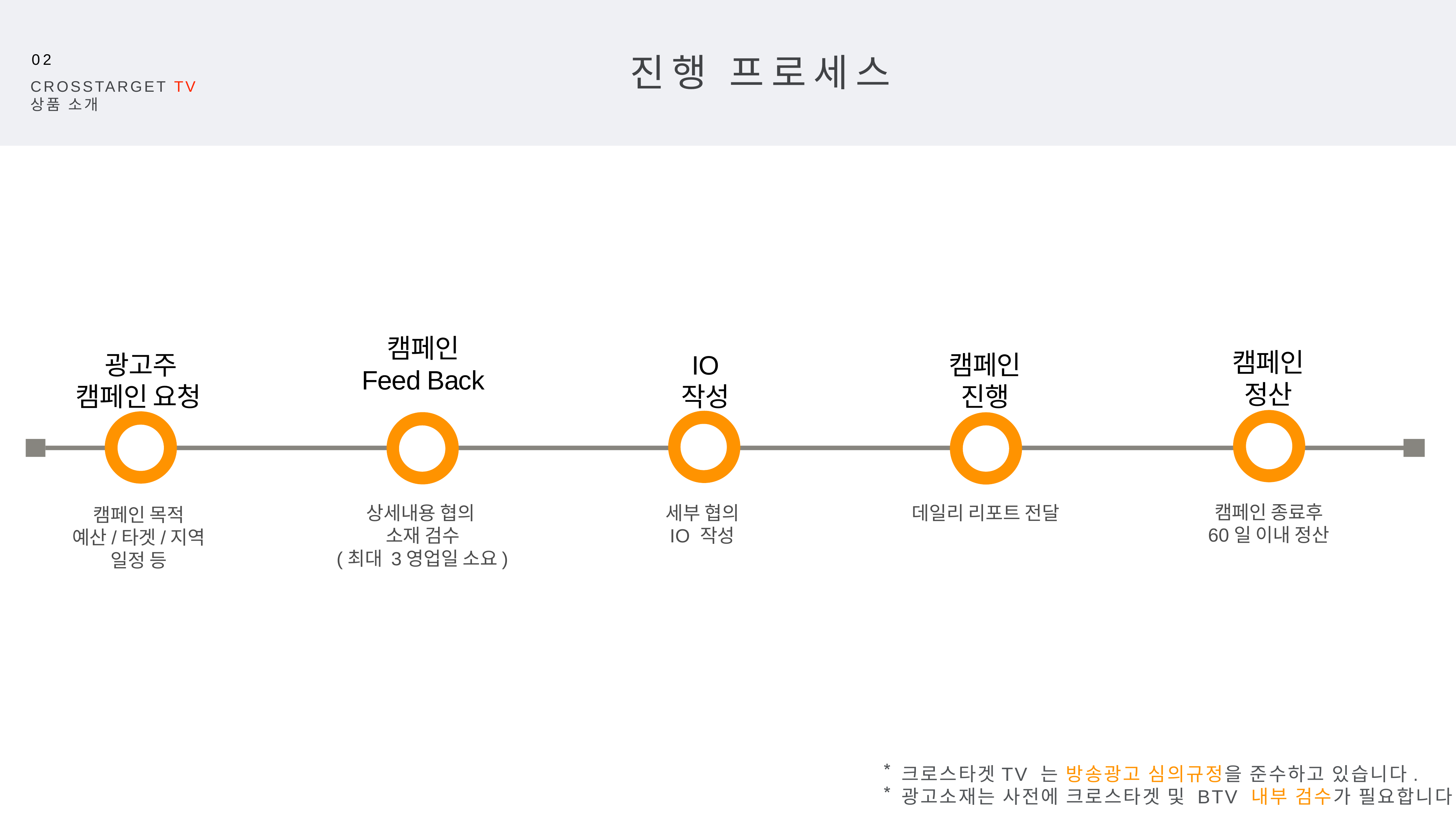

17
진행 프로세스
02
CROSSTARGET TV
상품 소개
캠페인
정산
광고주
캠페인 요청
IO
작성
캠페인
진행
캠페인
Feed Back

캠페인 목적
예산/타겟/지역
일정 등
캠페인 종료후
60일 이내 정산
상세내용 협의
소재 검수
(최대 3영업일 소요)
세부 협의
IO 작성
데일리 리포트 전달
크로스타겟TV 는 방송광고 심의규정을 준수하고 있습니다.
광고소재는 사전에 크로스타겟 및 BTV 내부 검수가 필요합니다.